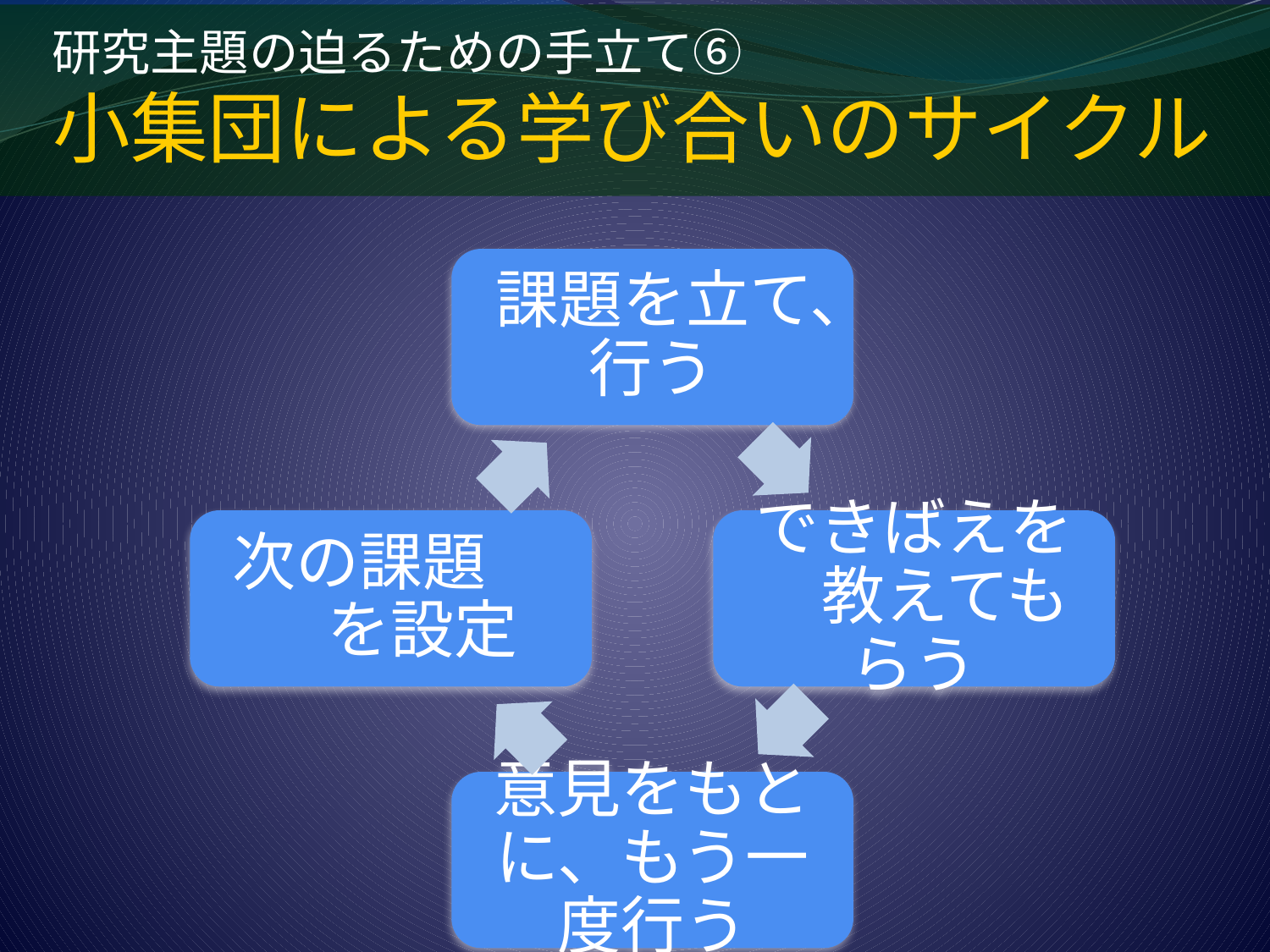

研究主題の迫るための手立て⑥
小集団による学び合いのサイクル
課題を立て、行う

次の課題　　を設定
できばえを　教えてもらう

意見をもとに、もう一度行う